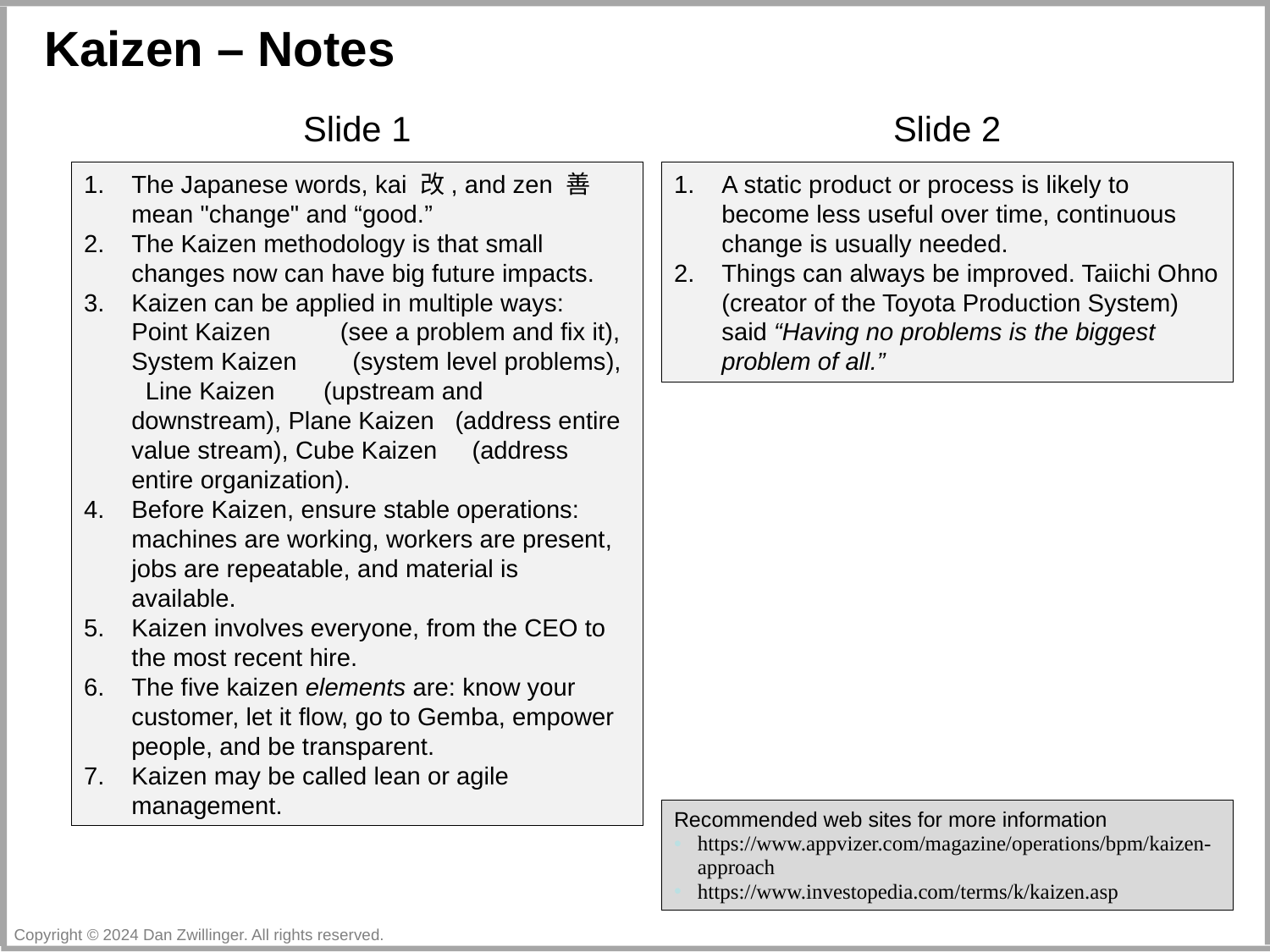

Kaizen – Notes
Slide 1
Slide 2
The Japanese words, kai 改, and zen 善 mean "change" and “good.”
The Kaizen methodology is that small changes now can have big future impacts.
Kaizen can be applied in multiple ways:    Point Kaizen          (see a problem and fix it), System Kaizen        (system level problems),    Line Kaizen       (upstream and downstream), Plane Kaizen   (address entire value stream), Cube Kaizen     (address entire organization).
Before Kaizen, ensure stable operations: machines are working, workers are present, jobs are repeatable, and material is available.
Kaizen involves everyone, from the CEO to the most recent hire.
The five kaizen elements are: know your customer, let it flow, go to Gemba, empower people, and be transparent.
Kaizen may be called lean or agile management.
A static product or process is likely to become less useful over time, continuous change is usually needed.
Things can always be improved. Taiichi Ohno (creator of the Toyota Production System) said “Having no problems is the biggest problem of all.”
Recommended web sites for more information
https://www.appvizer.com/magazine/operations/bpm/kaizen-approach
https://www.investopedia.com/terms/k/kaizen.asp
Copyright © 2024 Dan Zwillinger. All rights reserved.